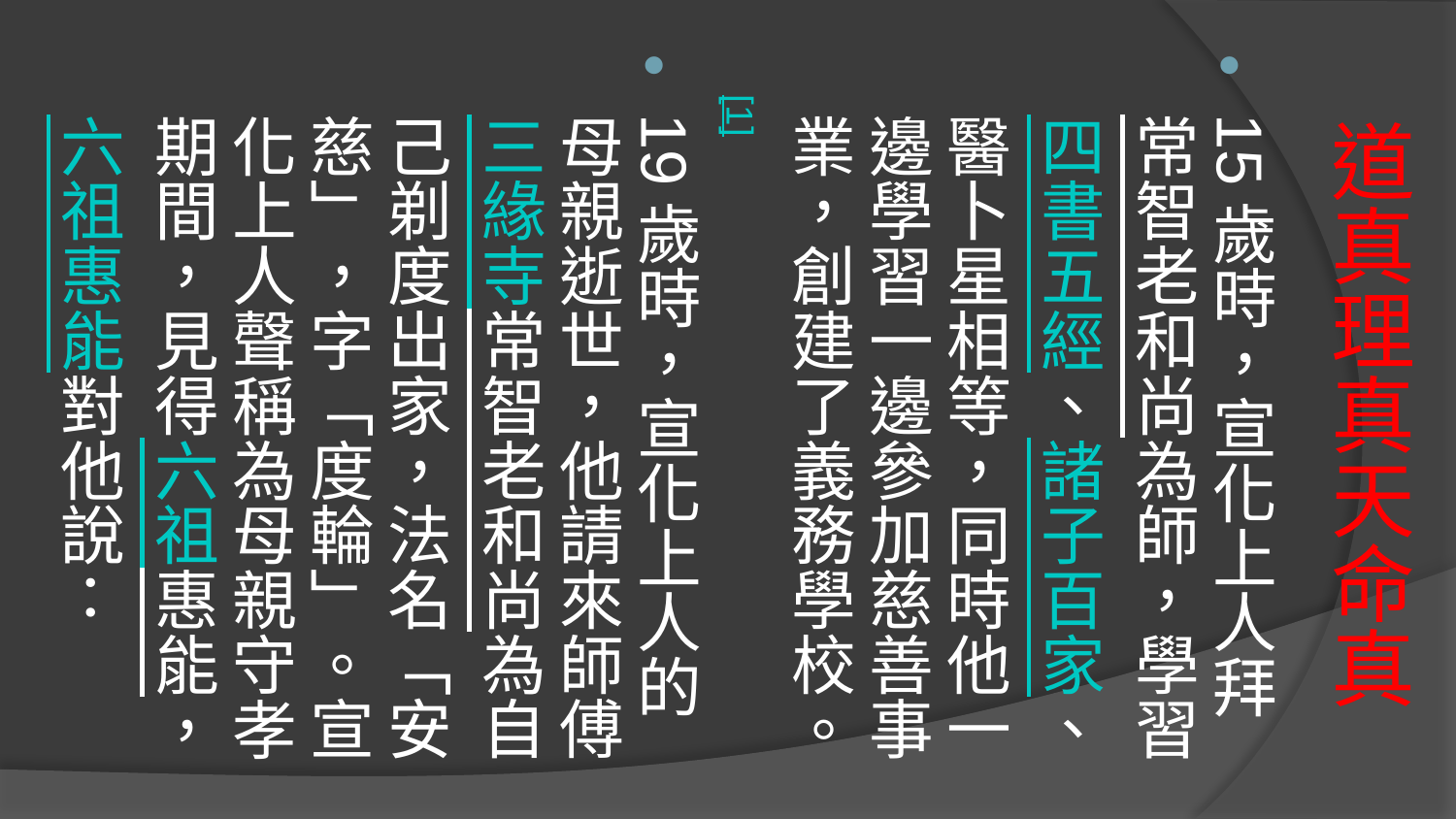

15歲時，宣化上人拜常智老和尚為師，學習四書五經、諸子百家、醫卜星相等，同時他一邊學習一邊參加慈善事業，創建了義務學校。[1]
19歲時，宣化上人的母親逝世，他請來師傅三緣寺常智老和尚為自己剃度出家，法名「安慈」，字「度輪」。宣化上人聲稱為母親守孝期間，見得六祖惠能，六祖惠能對他說：
# 道真理真天命真